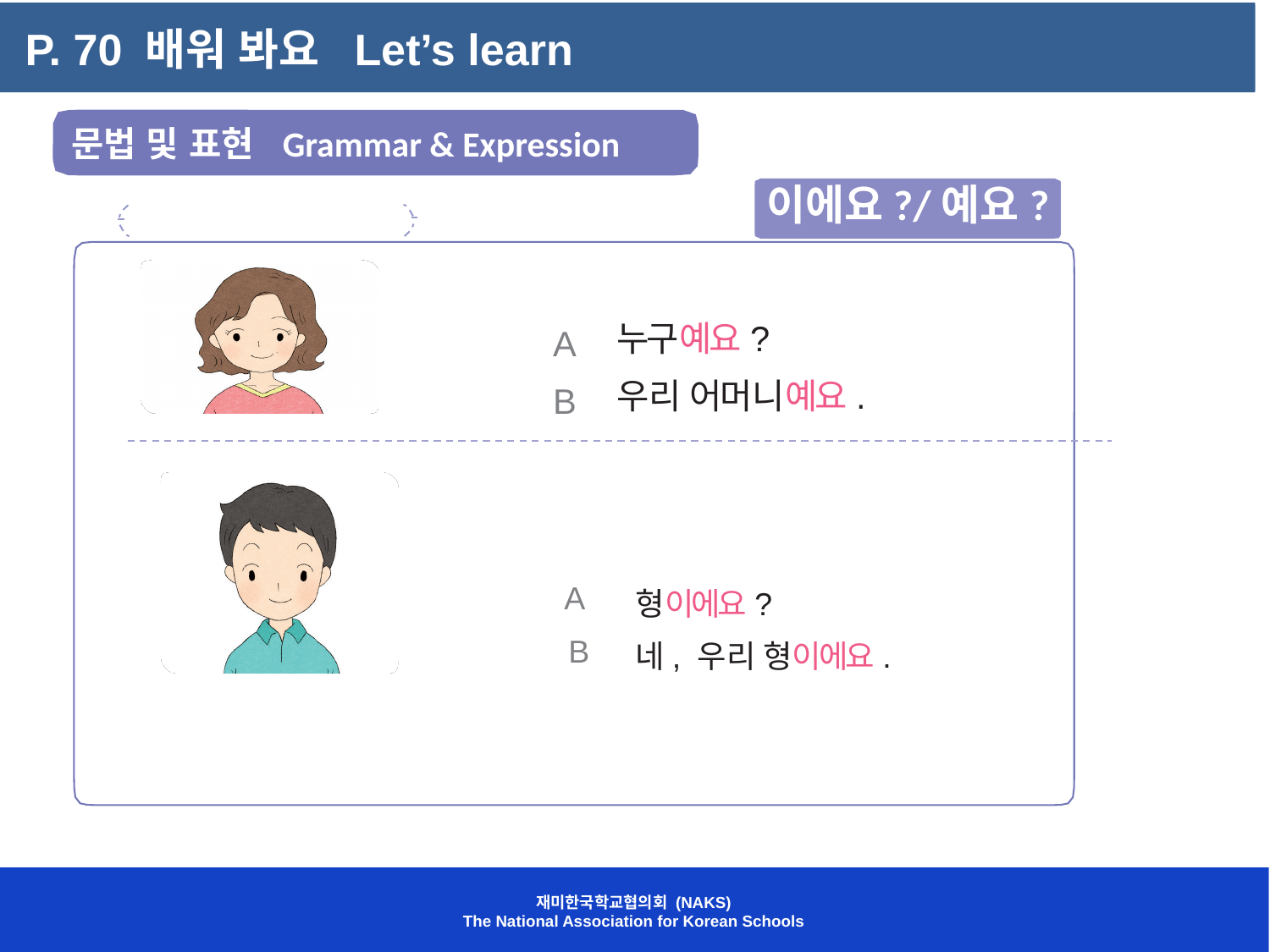

P. 70 배워 봐요  Let’s learn
 문법 및 표현  Grammar & Expression
이에요?/예요?

누구예요?

우리 어머니예요.
A
B

A
형이에요?

네, 우리 형이에요.
B
재미한국학교협의회 (NAKS)
The National Association for Korean Schools